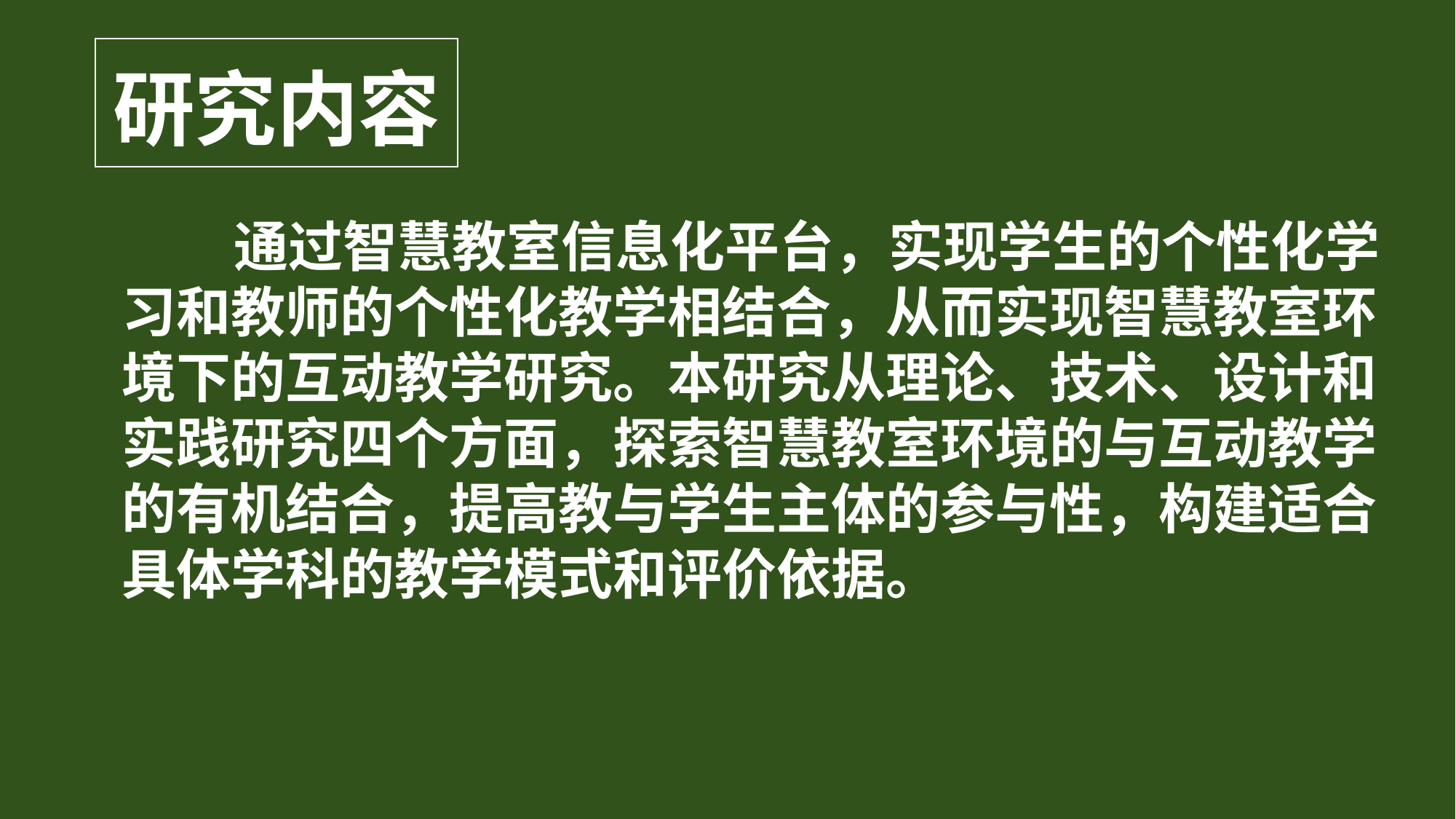

研究内容
        通过智慧教室信息化平台，实现学生的个性化学习和教师的个性化教学相结合，从而实现智慧教室环境下的互动教学研究。本研究从理论、技术、设计和实践研究四个方面，探索智慧教室环境的与互动教学的有机结合，提高教与学生主体的参与性，构建适合具体学科的教学模式和评价依据。